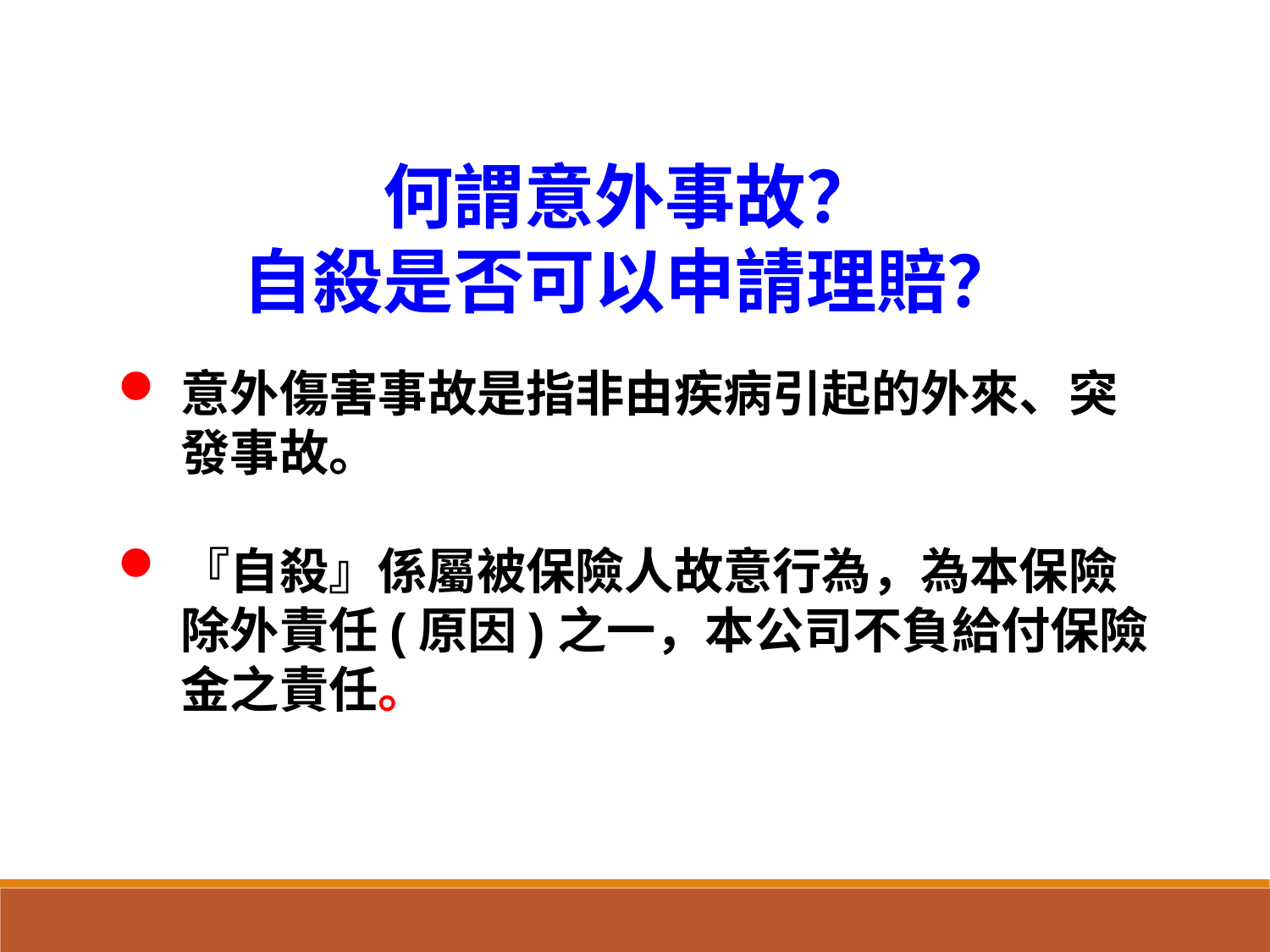

何謂意外事故？
自殺是否可以申請理賠？
意外傷害事故是指非由疾病引起的外來、突發事故。

『自殺』係屬被保險人故意行為，為本保險除外責任(原因)之一，本公司不負給付保險金之責任。